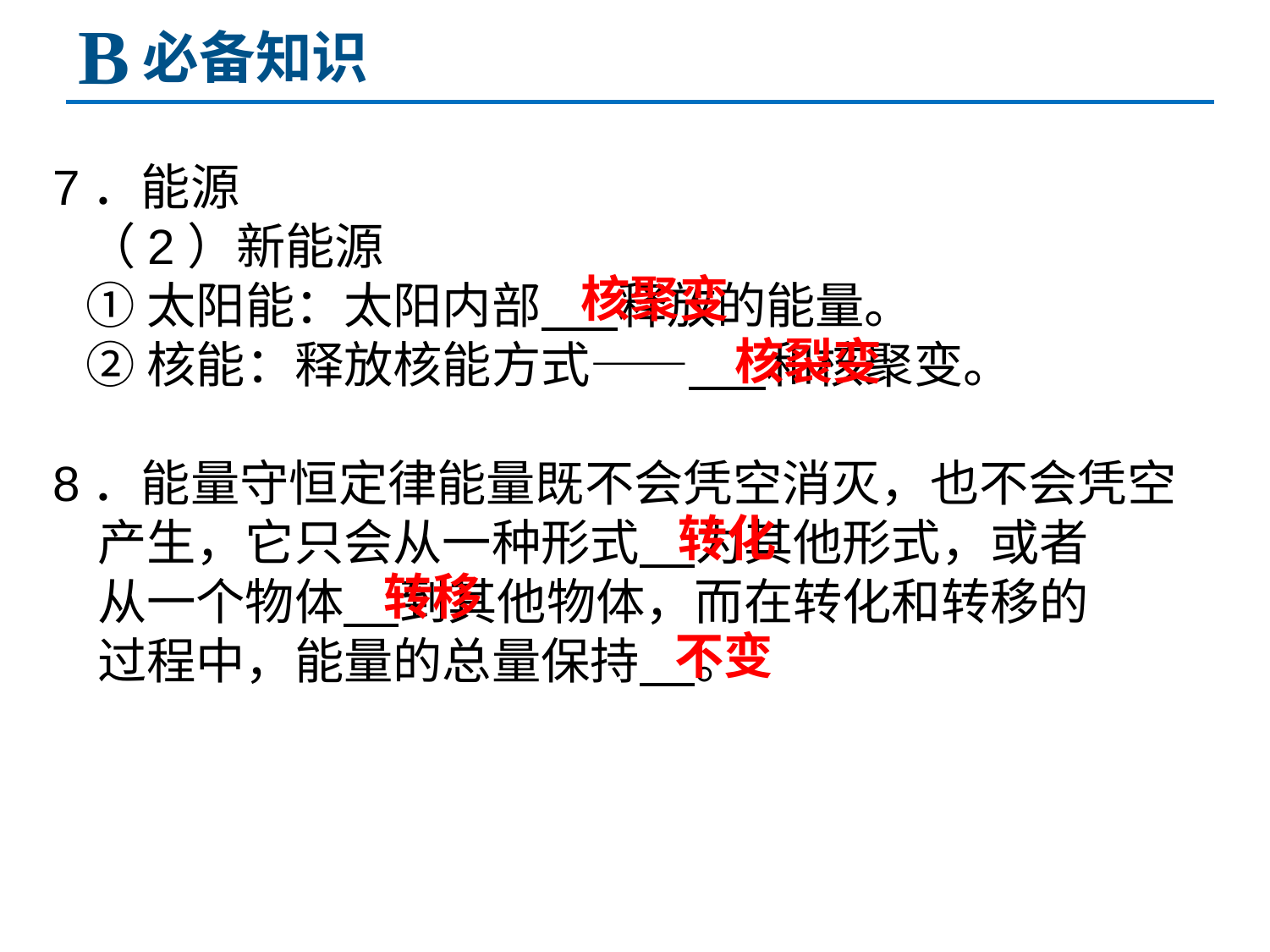

B
必备知识
7．能源
  （2）新能源
   ①太阳能：太阳内部       释放的能量。
   ②核能：释放核能方式——       和核聚变。

8．能量守恒定律能量既不会凭空消灭，也不会凭空
   产生，它只会从一种形式     为其他形式，或者
   从一个物体     到其他物体，而在转化和转移的
   过程中，能量的总量保持     。
核聚变
核裂变
转化
转移
不变